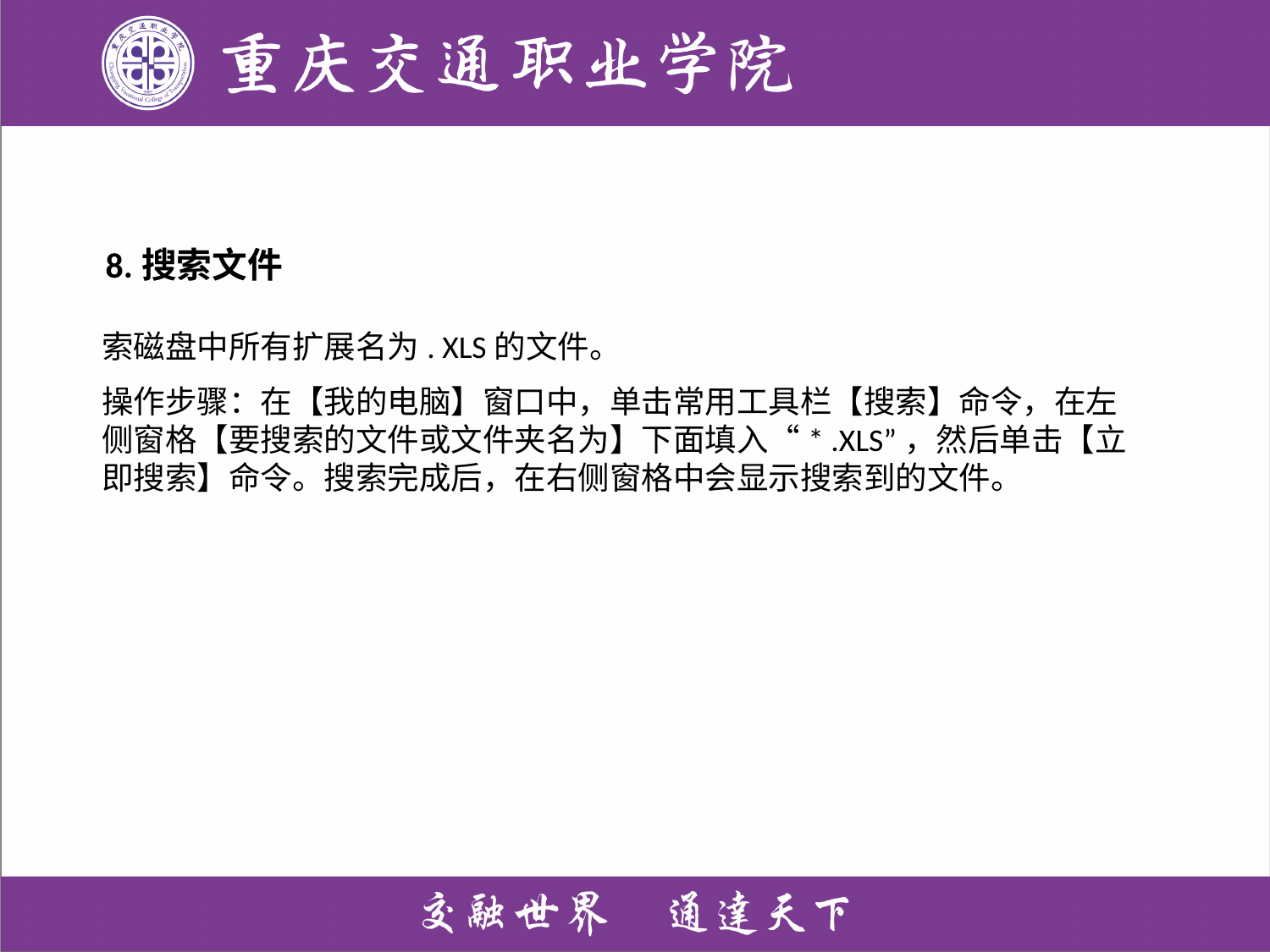

8.搜索文件
索磁盘中所有扩展名为. XLS的文件。
操作步骤：在【我的电脑】窗口中，单击常用工具栏【搜索】命令，在左侧窗格【要搜索的文件或文件夹名为】下面填入“* .XLS”，然后单击【立即搜索】命令。搜索完成后，在右侧窗格中会显示搜索到的文件。